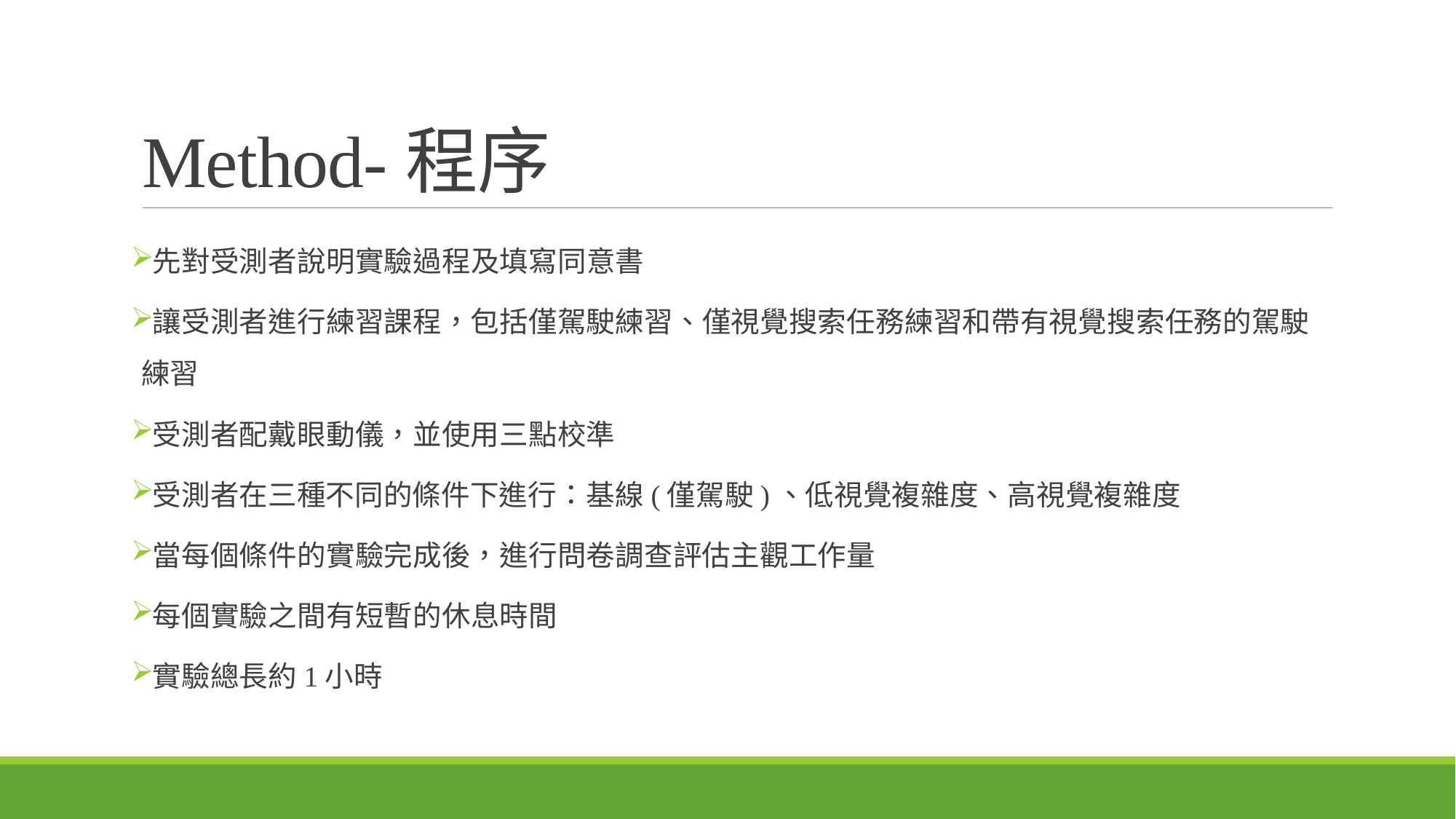

# Method-程序
先對受測者說明實驗過程及填寫同意書
讓受測者進行練習課程，包括僅駕駛練習、僅視覺搜索任務練習和帶有視覺搜索任務的駕駛練習
受測者配戴眼動儀，並使用三點校準
受測者在三種不同的條件下進行：基線(僅駕駛)、低視覺複雜度、高視覺複雜度
當每個條件的實驗完成後，進行問卷調查評估主觀工作量
每個實驗之間有短暫的休息時間
實驗總長約1小時